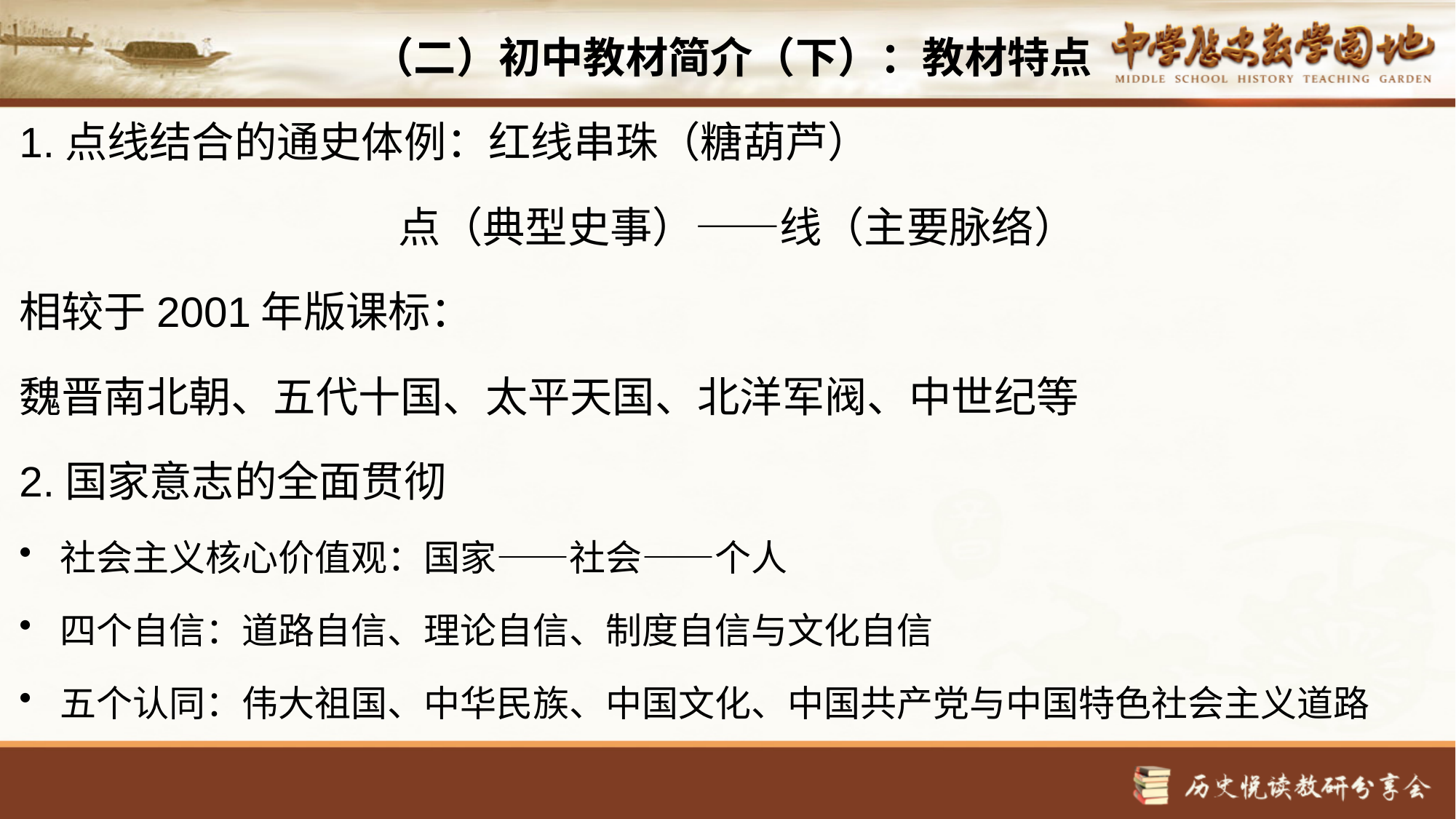

（二）初中教材简介（下）：教材特点
1.点线结合的通史体例：红线串珠（糖葫芦）
                                       点（典型史事）——线（主要脉络）
相较于2001年版课标：
魏晋南北朝、五代十国、太平天国、北洋军阀、中世纪等
2.国家意志的全面贯彻
社会主义核心价值观：国家——社会——个人
四个自信：道路自信、理论自信、制度自信与文化自信
五个认同：伟大祖国、中华民族、中国文化、中国共产党与中国特色社会主义道路